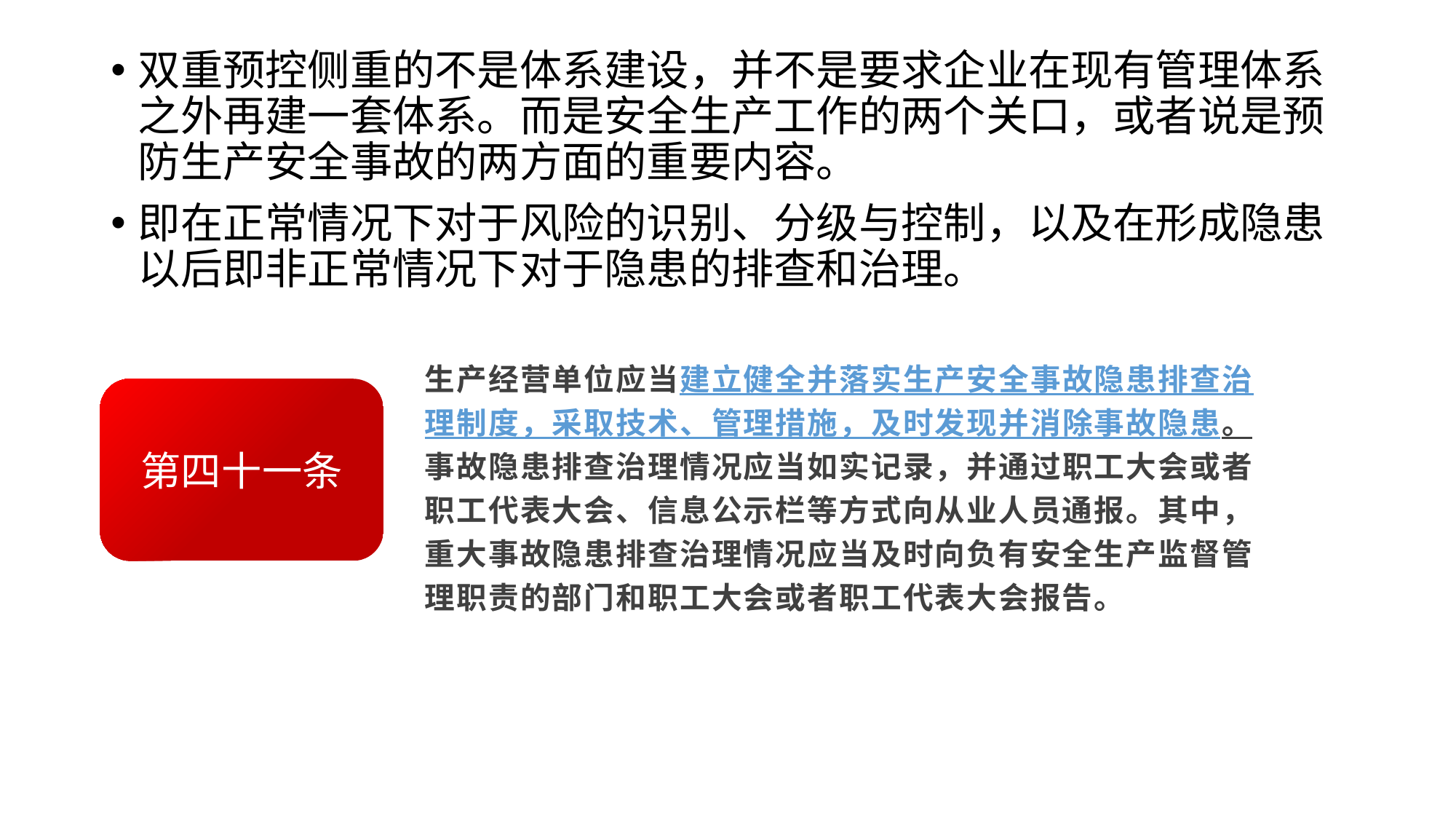

#
双重预控侧重的不是体系建设，并不是要求企业在现有管理体系之外再建一套体系。而是安全生产工作的两个关口，或者说是预防生产安全事故的两方面的重要内容。
即在正常情况下对于风险的识别、分级与控制，以及在形成隐患以后即非正常情况下对于隐患的排查和治理。
生产经营单位应当建立健全并落实生产安全事故隐患排查治理制度，采取技术、管理措施，及时发现并消除事故隐患。事故隐患排查治理情况应当如实记录，并通过职工大会或者职工代表大会、信息公示栏等方式向从业人员通报。其中，重大事故隐患排查治理情况应当及时向负有安全生产监督管理职责的部门和职工大会或者职工代表大会报告。
第四十一条
129